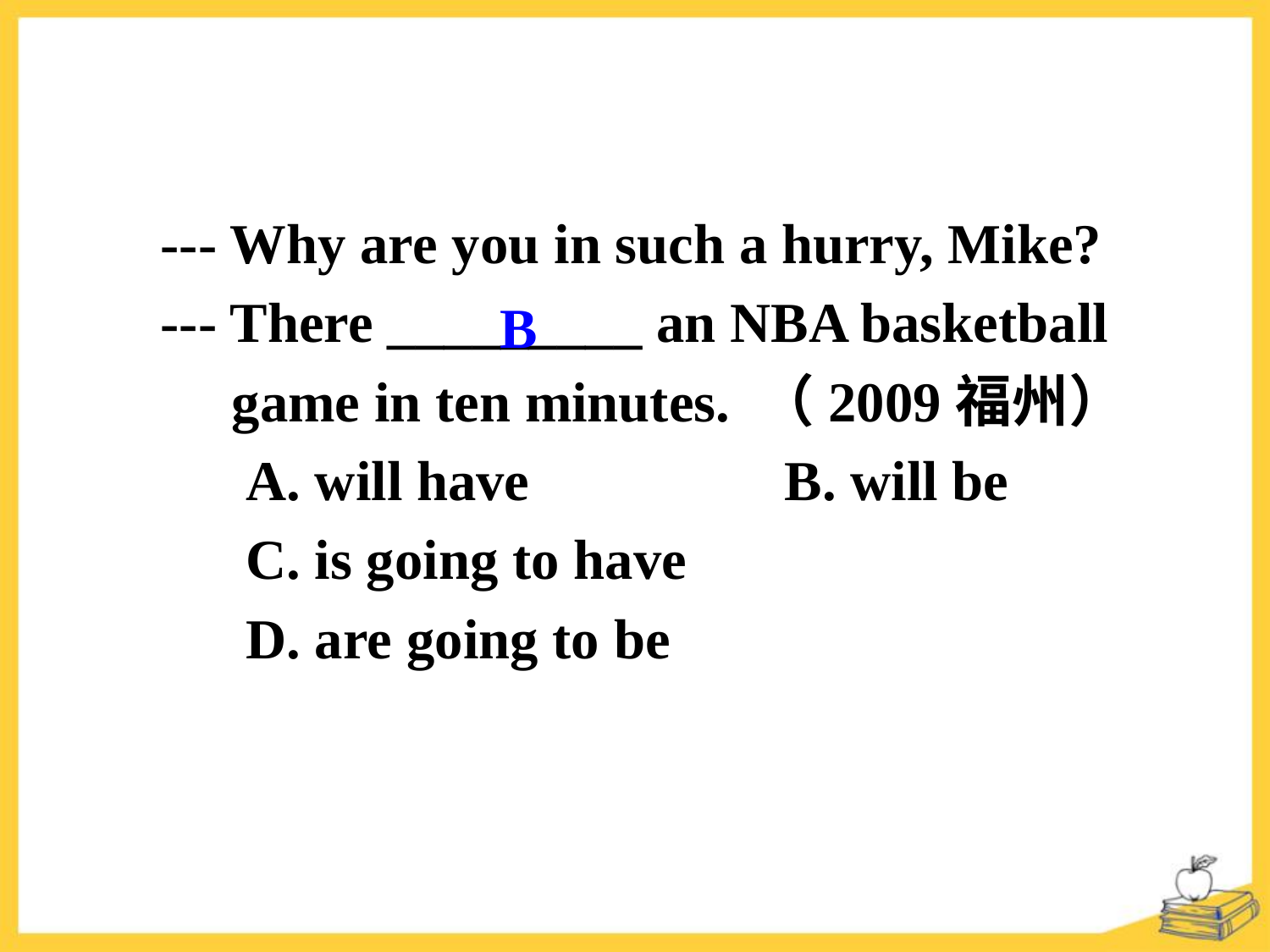

--- Why are you in such a hurry, Mike?
--- There _________ an NBA basketball
     game in ten minutes. （2009福州）
      A. will have                  B. will be
      C. is going to have
      D. are going to be
B